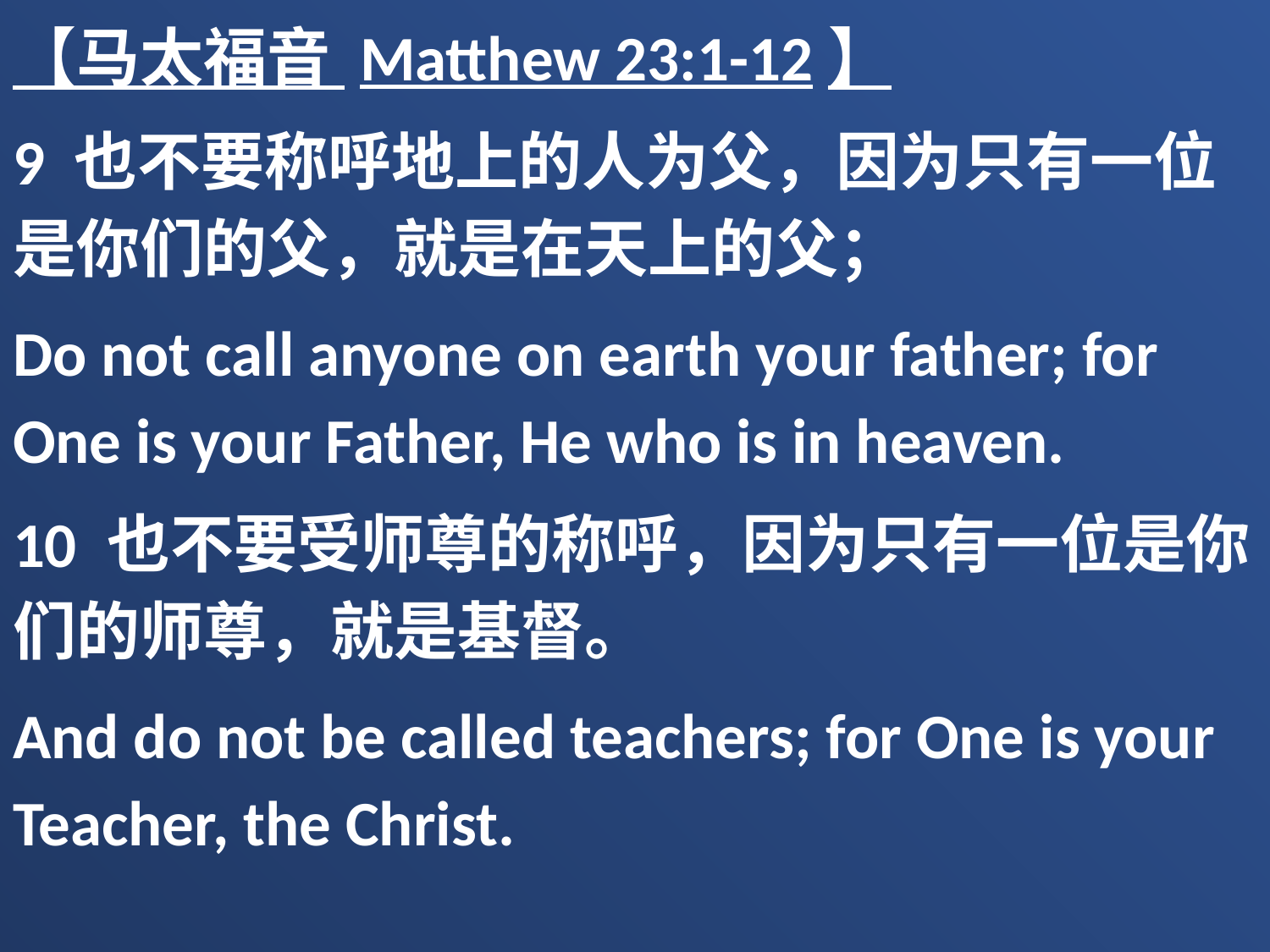

【马太福音 Matthew 23:1-12】
9 也不要称呼地上的人为父，因为只有一位是你们的父，就是在天上的父；
Do not call anyone on earth your father; for One is your Father, He who is in heaven.
10 也不要受师尊的称呼，因为只有一位是你们的师尊，就是基督。
And do not be called teachers; for One is your Teacher, the Christ.